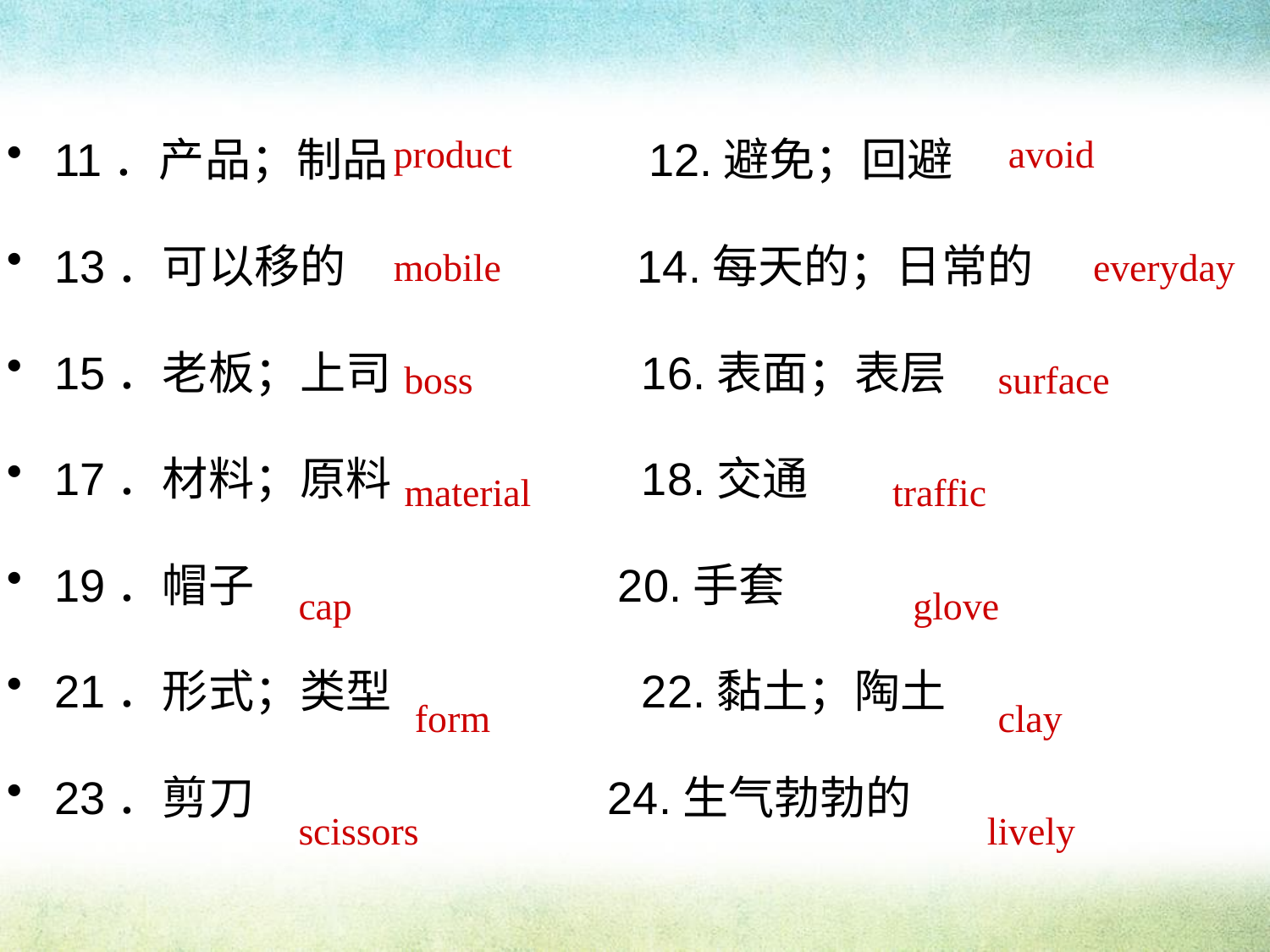

product
avoid
11．产品；制品                        12.避免；回避

13．可以移的                           14.每天的；日常的

15．老板；上司                       16.表面；表层

17．材料；原料                       18.交通

19．帽子                                  20.手套

21．形式；类型                       22.黏土；陶土

23．剪刀                                 24.生气勃勃的
mobile
everyday
boss
surface
material
traffic
cap
glove
form
clay
scissors
lively